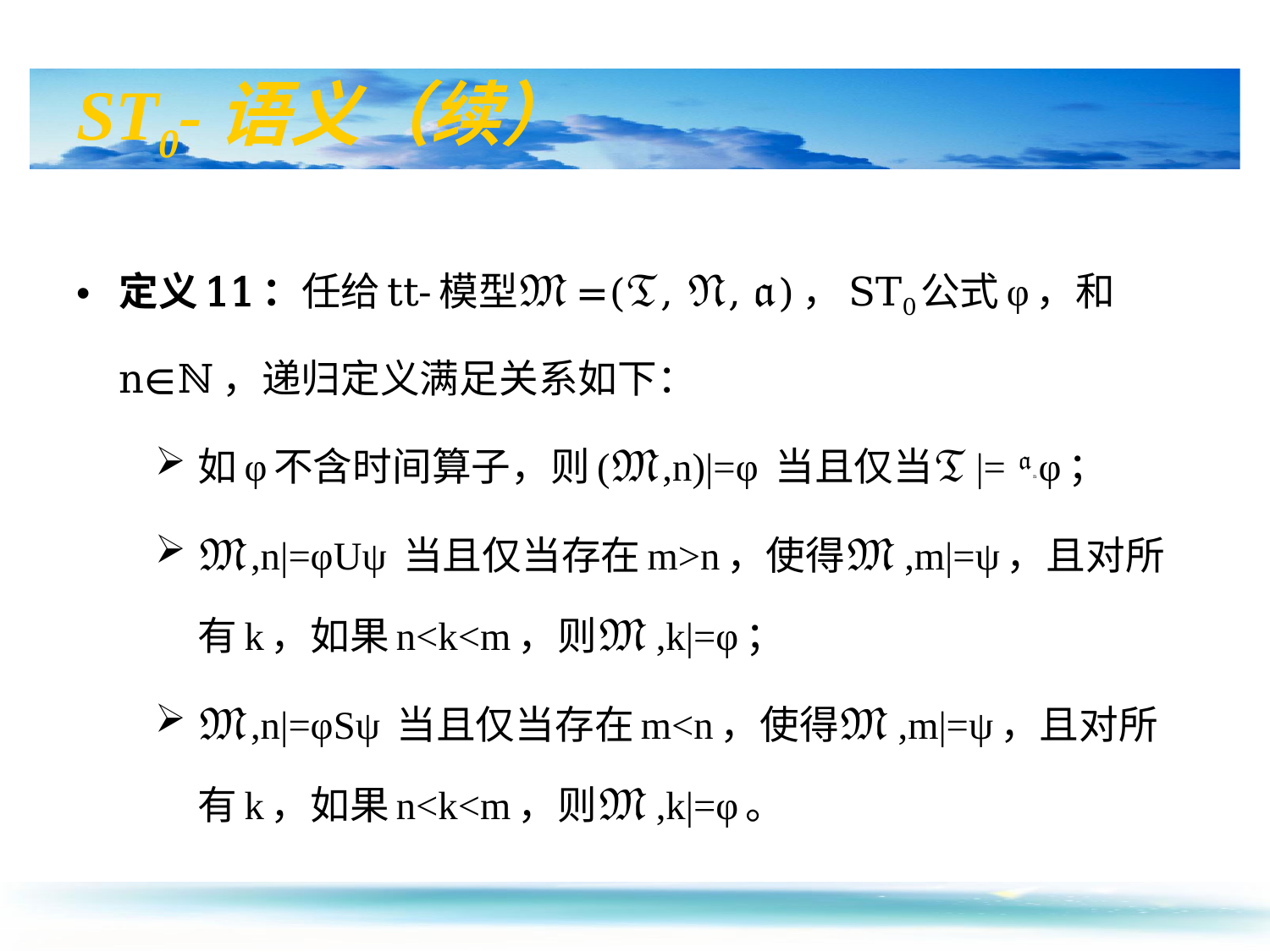

# ST0-语义（续）
定义11：任给tt-模型𝔐=(𝔗, 𝔑, 𝔞)，ST0公式φ，和n∈ℕ，递归定义满足关系如下：
如φ不含时间算子，则(𝔐,n)|=φ 当且仅当𝔗|= 𝔞n φ；
𝔐,n|=φUψ 当且仅当存在m>n，使得𝔐,m|=ψ，且对所有k，如果n<k<m，则𝔐,k|=φ；
𝔐,n|=φSψ 当且仅当存在m<n，使得𝔐,m|=ψ，且对所有k，如果n<k<m，则𝔐,k|=φ。